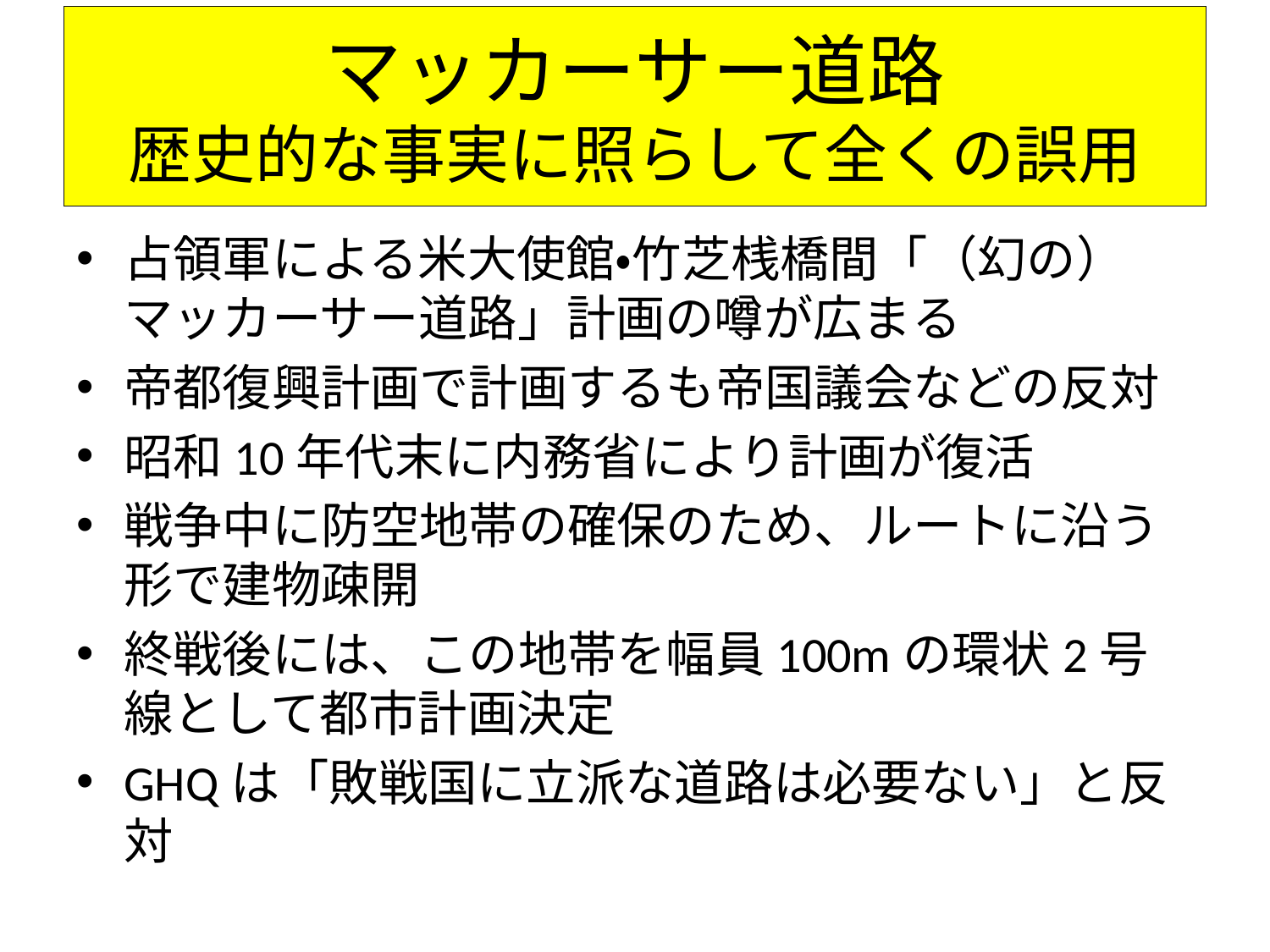

# マッカーサー道路 歴史的な事実に照らして全くの誤用
占領軍による米大使館・竹芝桟橋間「（幻の）マッカーサー道路」計画の噂が広まる
帝都復興計画で計画するも帝国議会などの反対
昭和10年代末に内務省により計画が復活
戦争中に防空地帯の確保のため、ルートに沿う形で建物疎開
終戦後には、この地帯を幅員100mの環状2号線として都市計画決定
GHQは「敗戦国に立派な道路は必要ない」と反対